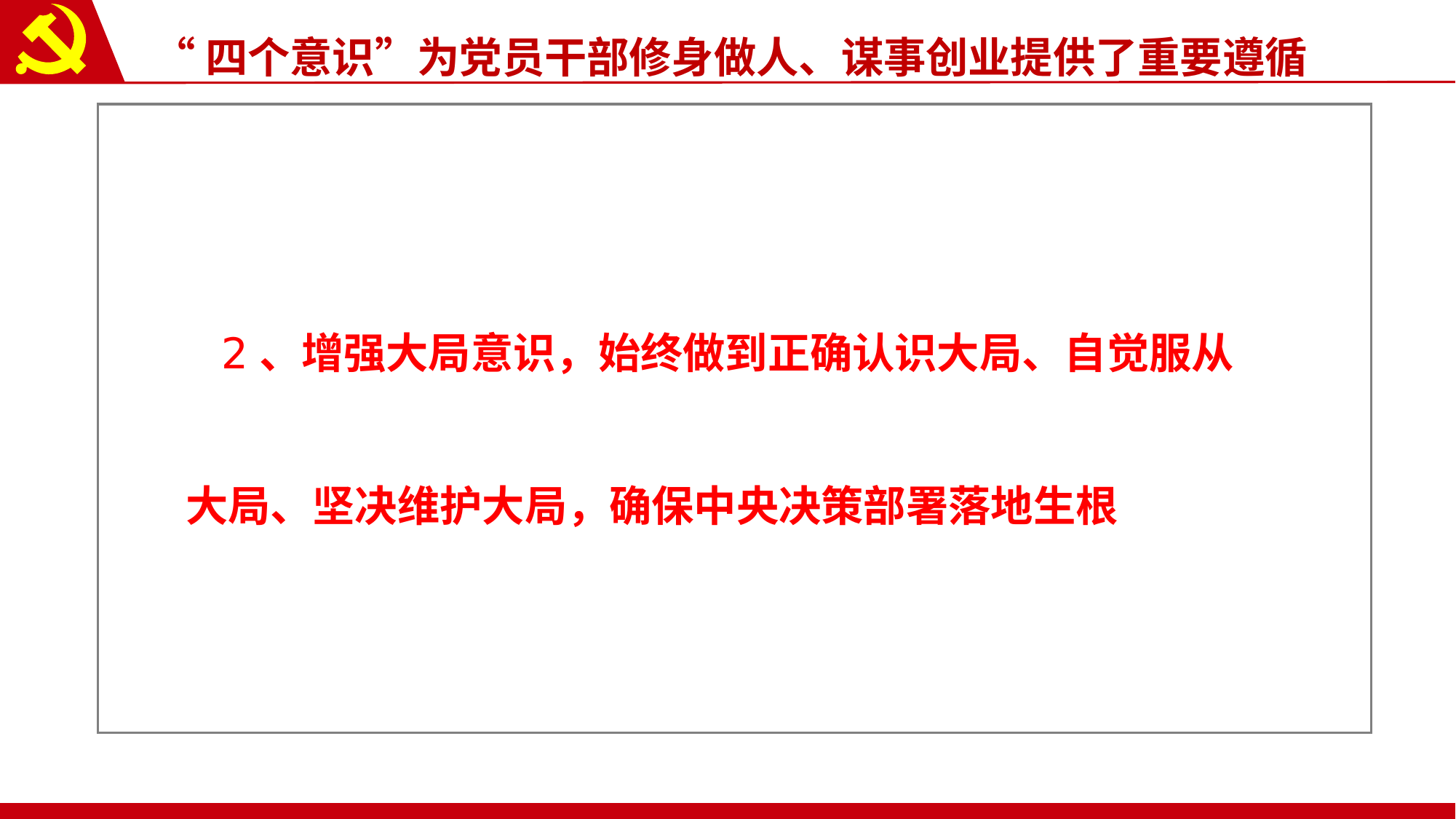

“四个意识”为党员干部修身做人、谋事创业提供了重要遵循

2、增强大局意识，始终做到正确认识大局、自觉服从大局、坚决维护大局，确保中央决策部署落地生根